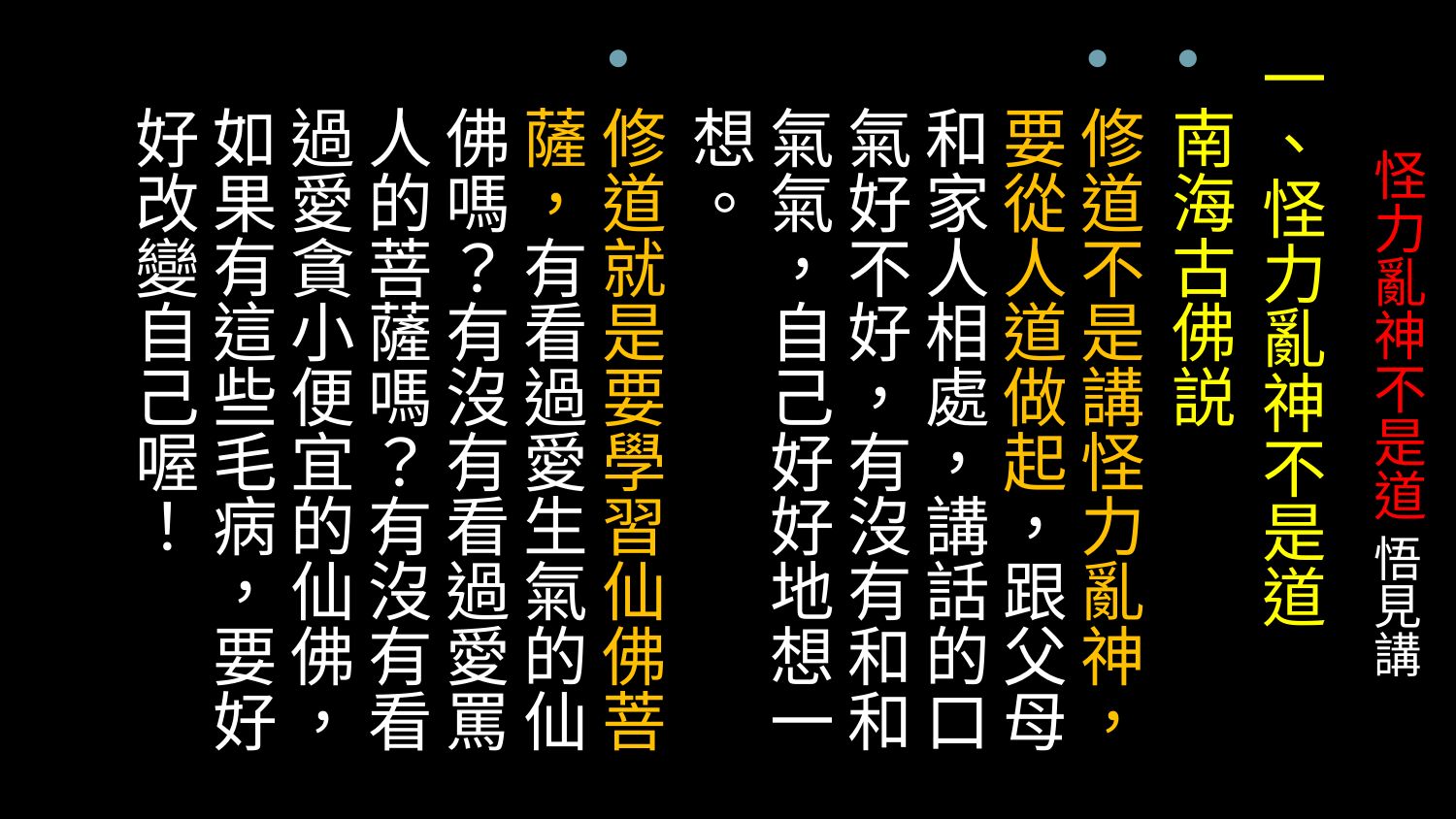

一、怪力亂神不是道
南海古佛説
修道不是講怪力亂神，要從人道做起，跟父母和家人相處，講話的口氣好不好，有沒有和和氣氣，自己好好地想一想。
修道就是要學習仙佛菩薩，有看過愛生氣的仙佛嗎？有沒有看過愛罵人的菩薩嗎？有沒有看過愛貪小便宜的仙佛，如果有這些毛病，要好好改變自己喔！

# 怪力亂神不是道 悟見講